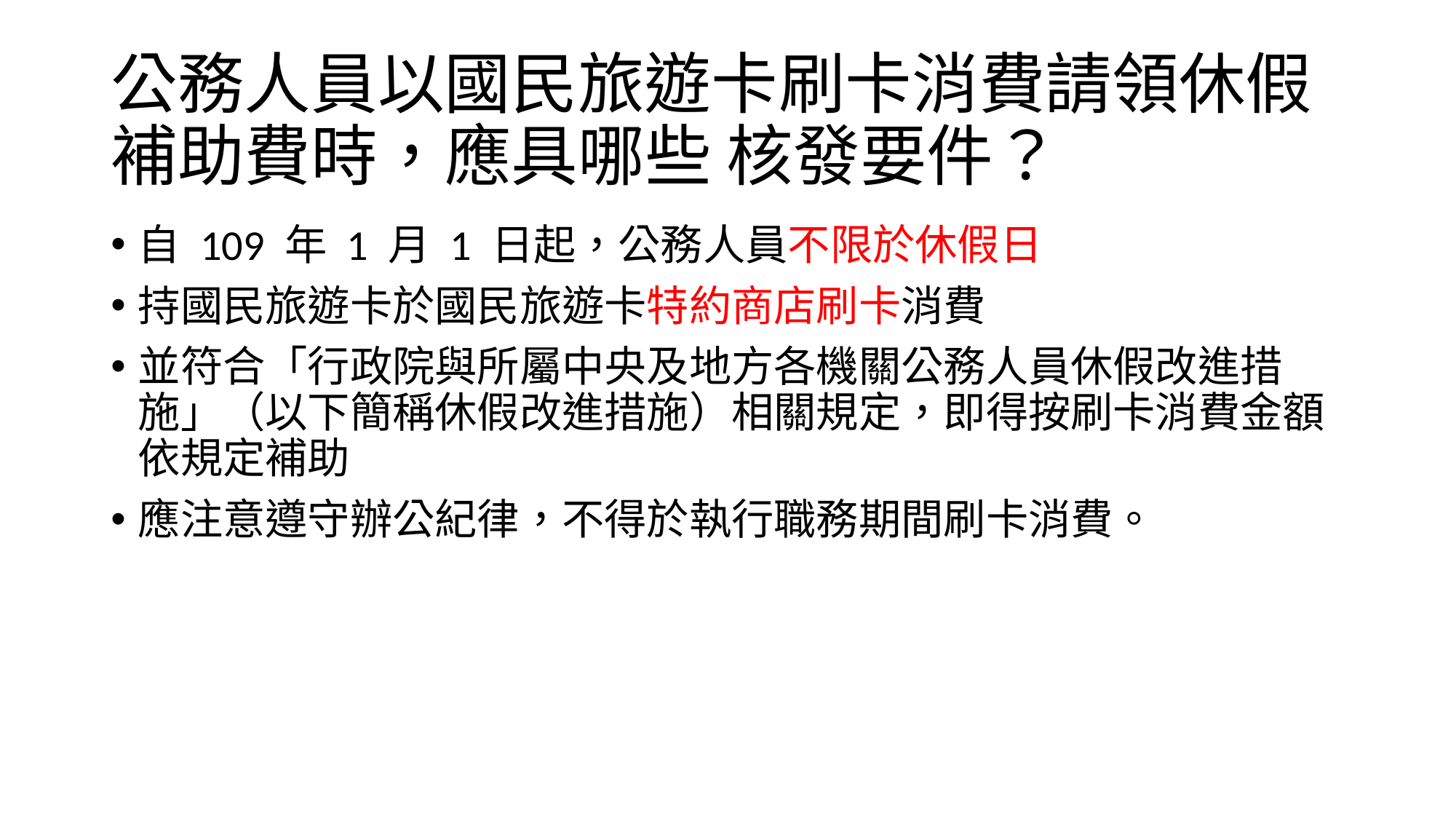

# 公務人員以國民旅遊卡刷卡消費請領休假補助費時，應具哪些 核發要件？
自 109 年 1 月 1 日起，公務人員不限於休假日
持國民旅遊卡於國民旅遊卡特約商店刷卡消費
並符合「行政院與所屬中央及地方各機關公務人員休假改進措施」（以下簡稱休假改進措施）相關規定，即得按刷卡消費金額依規定補助
應注意遵守辦公紀律，不得於執行職務期間刷卡消費。